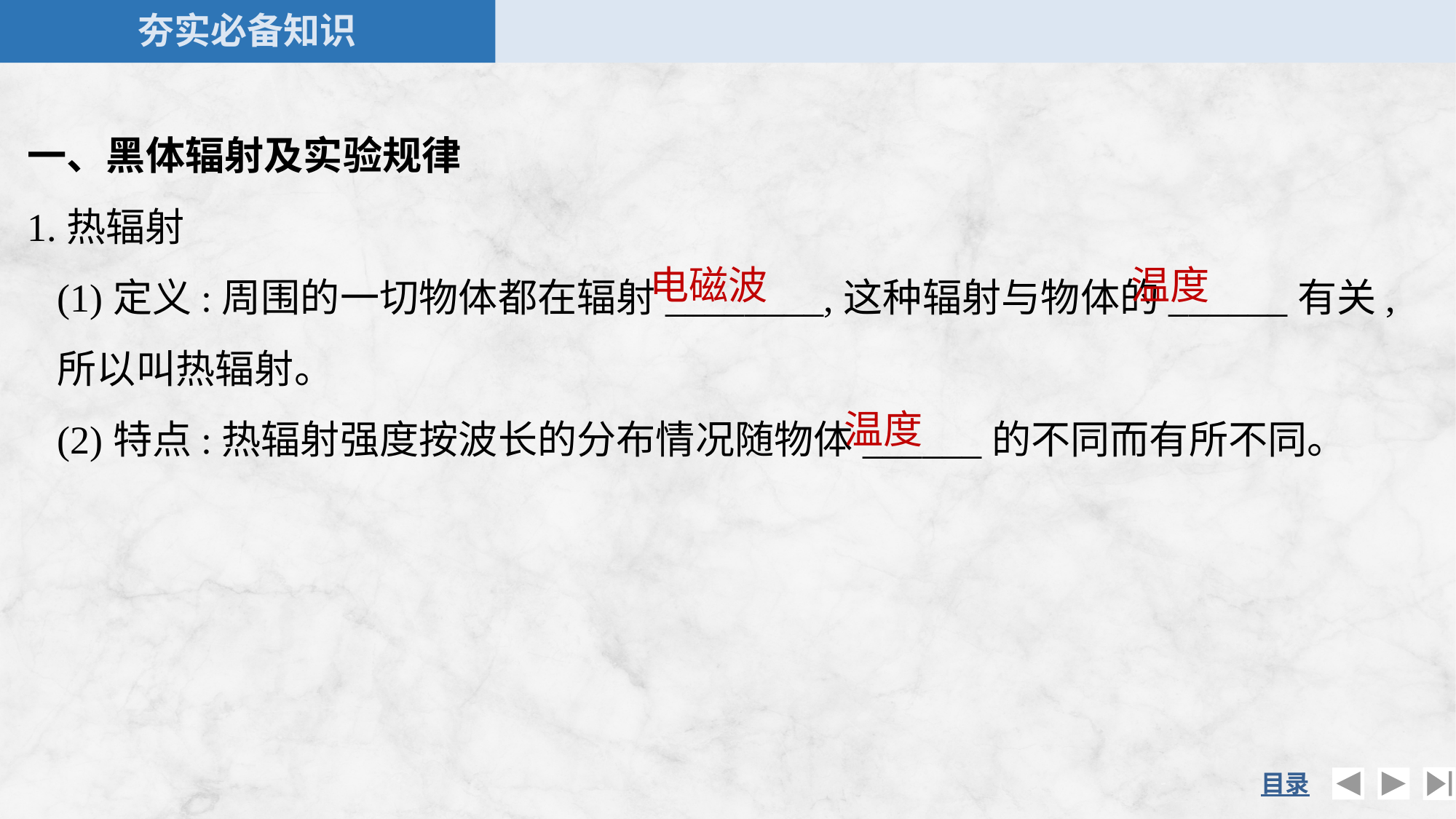

一、黑体辐射及实验规律
1.热辐射
	(1)定义:周围的一切物体都在辐射________,这种辐射与物体的______有关,所以叫热辐射。
	(2)特点:热辐射强度按波长的分布情况随物体______的不同而有所不同。
电磁波
温度
温度